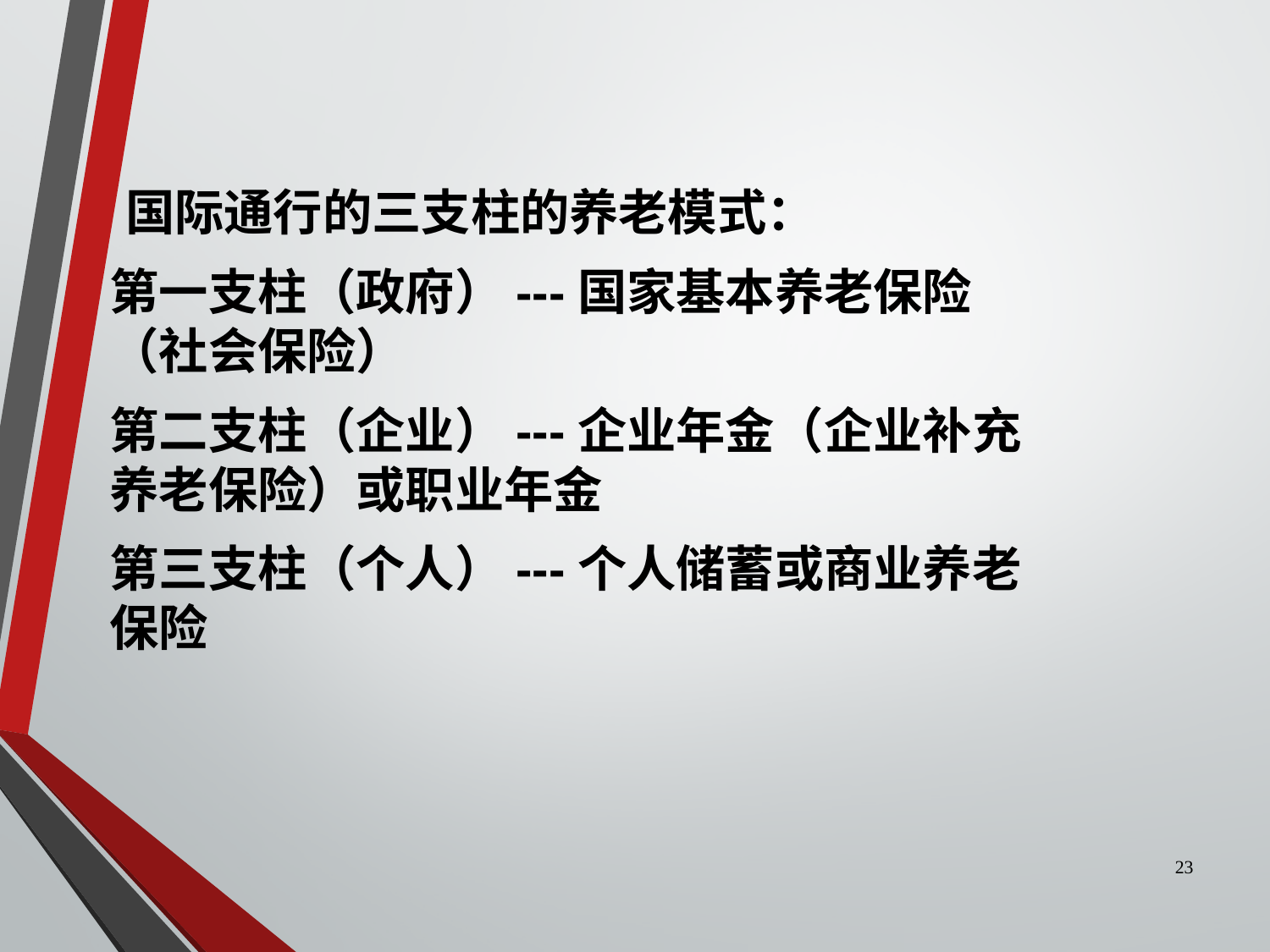

国际通行的三支柱的养老模式：
第一支柱（政府）---国家基本养老保险（社会保险）
第二支柱（企业）---企业年金（企业补充养老保险）或职业年金
第三支柱（个人）---个人储蓄或商业养老保险

23